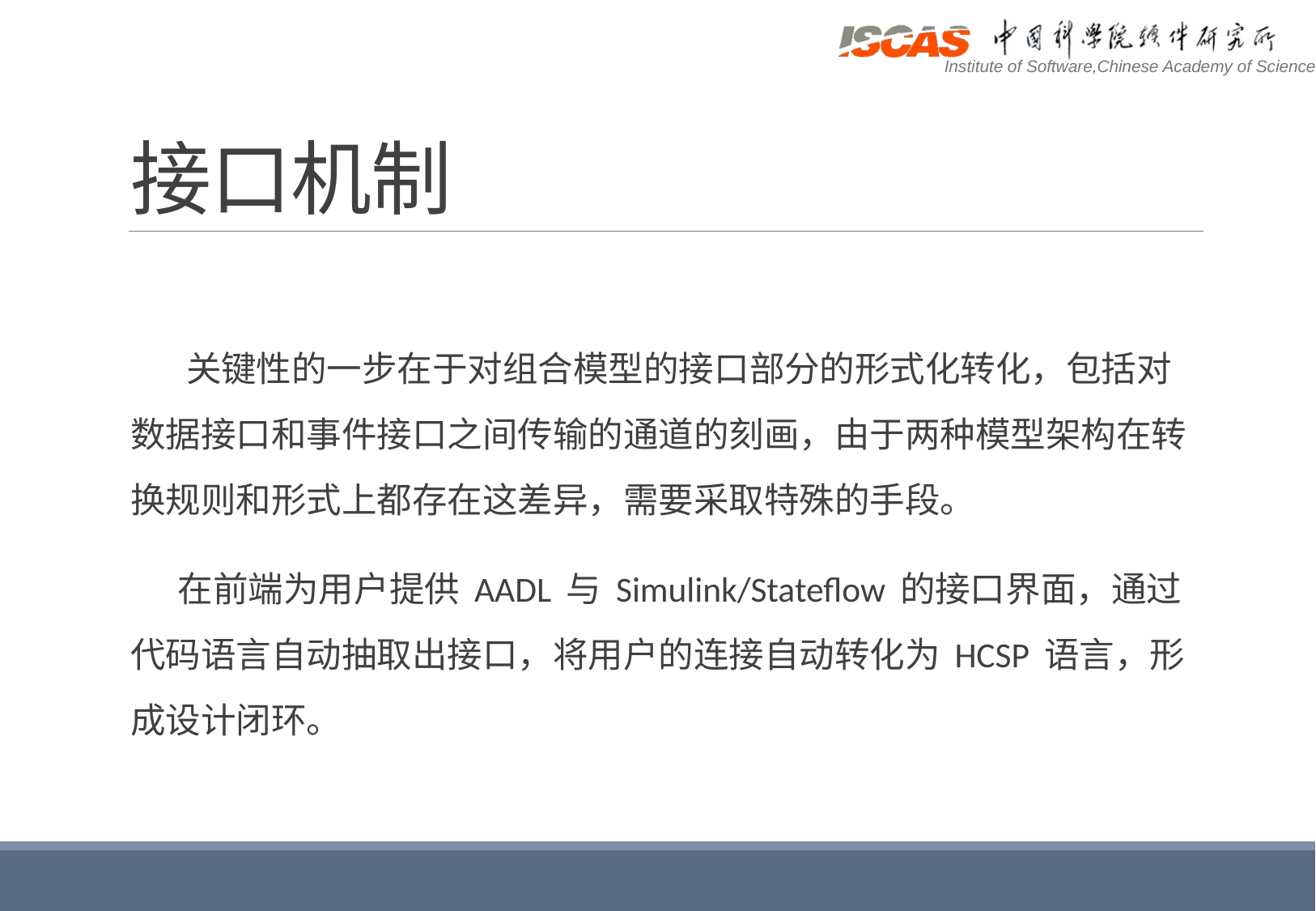

# 接口机制

     关键性的一步在于对组合模型的接口部分的形式化转化，包括对数据接口和事件接口之间传输的通道的刻画，由于两种模型架构在转换规则和形式上都存在这差异，需要采取特殊的手段。
    在前端为用户提供AADL与Simulink/Stateflow的接口界面，通过代码语言自动抽取出接口，将用户的连接自动转化为HCSP语言，形成设计闭环。